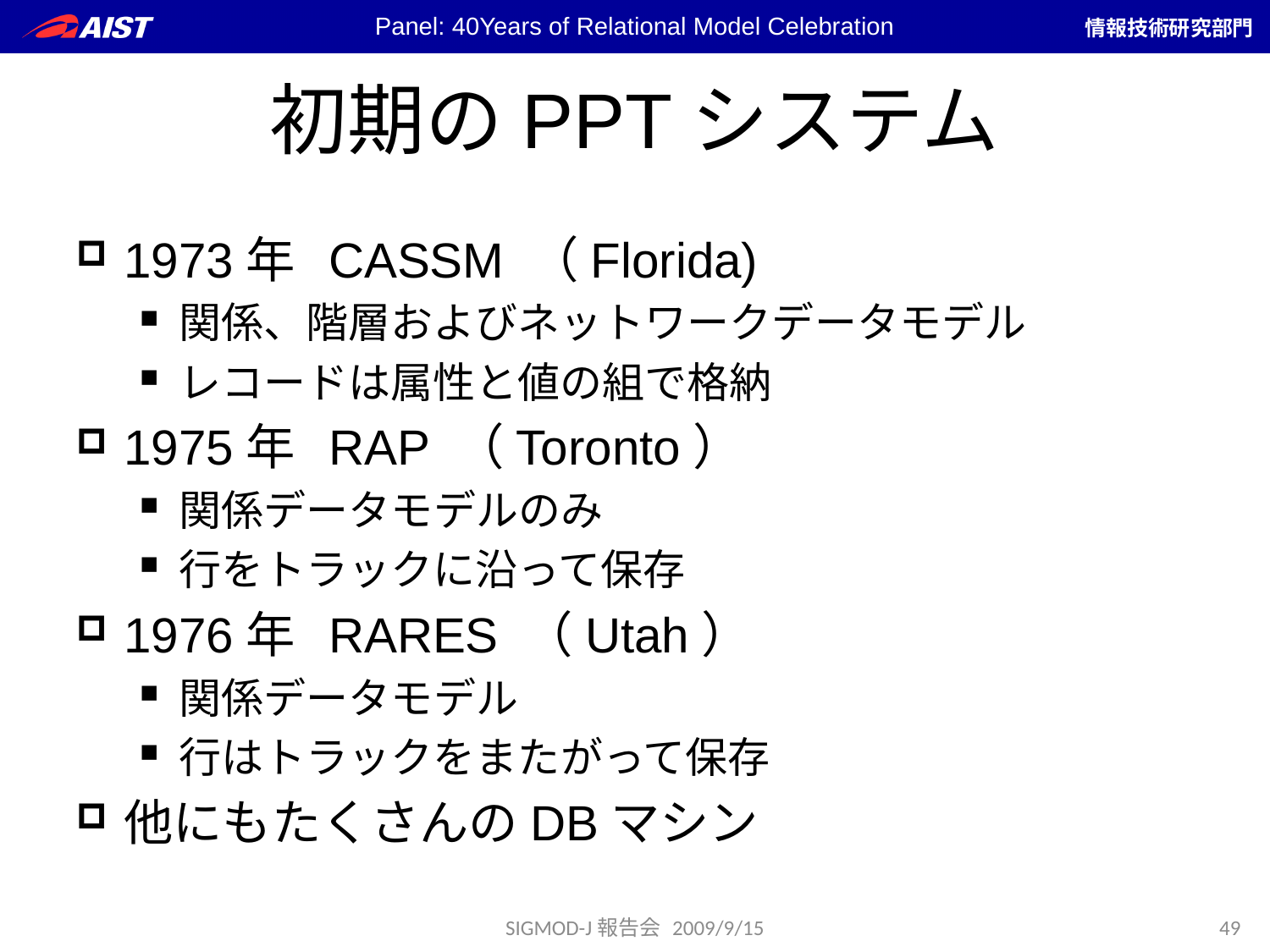

Panel: 40Years of Relational Model Celebration
# 初期のPPTシステム
1973年  CASSM （Florida)
関係、階層およびネットワークデータモデル
レコードは属性と値の組で格納
1975年  RAP （Toronto）
関係データモデルのみ
行をトラックに沿って保存
1976年  RARES （Utah）
関係データモデル
行はトラックをまたがって保存
他にもたくさんのDBマシン

SIGMOD-J報告会 2009/9/15
49